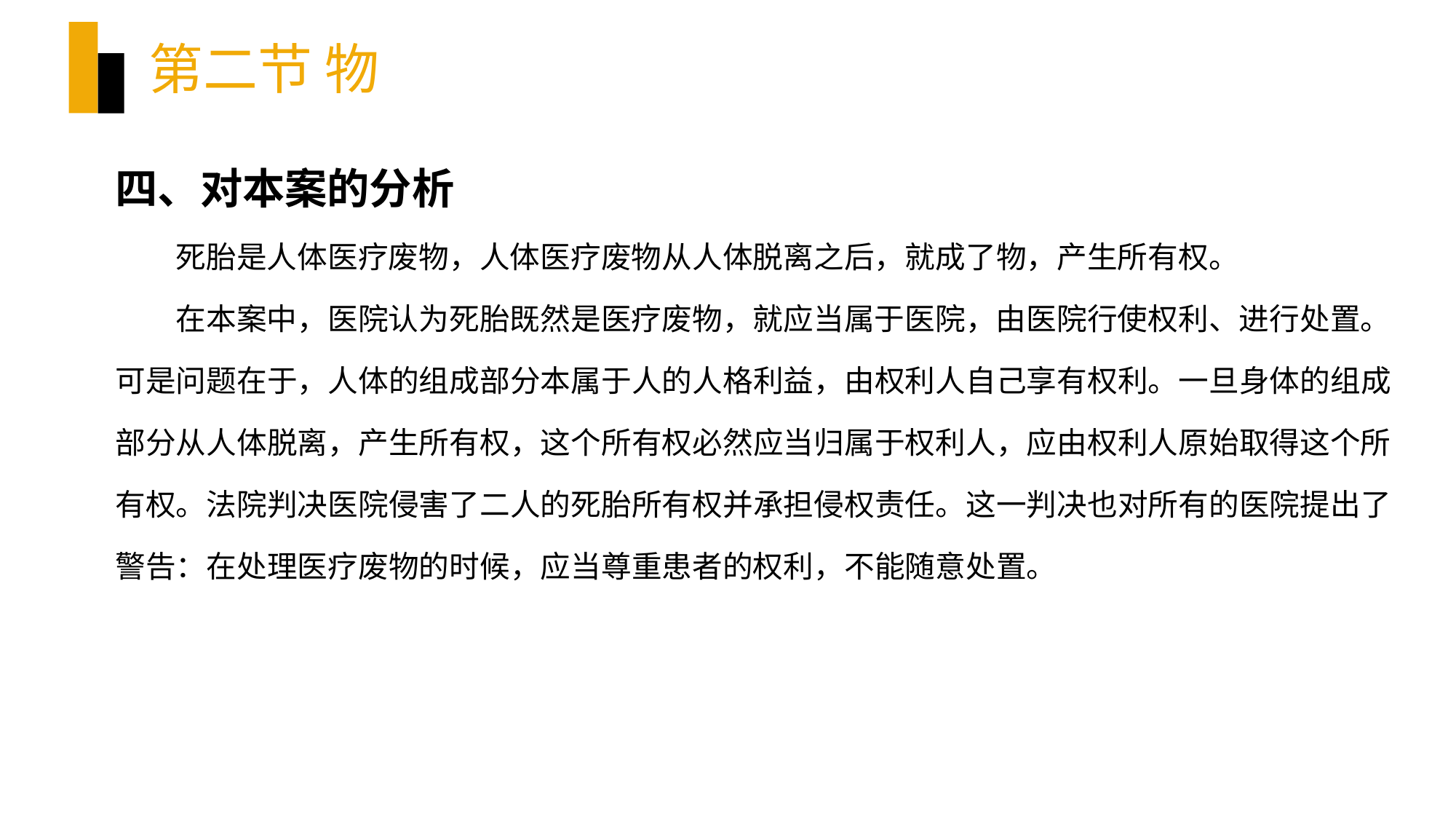

# 第二节 物
四、对本案的分析
死胎是人体医疗废物，人体医疗废物从人体脱离之后，就成了物，产生所有权。
在本案中，医院认为死胎既然是医疗废物，就应当属于医院，由医院行使权利、进行处置。可是问题在于，人体的组成部分本属于人的人格利益，由权利人自己享有权利。一旦身体的组成部分从人体脱离，产生所有权，这个所有权必然应当归属于权利人，应由权利人原始取得这个所有权。法院判决医院侵害了二人的死胎所有权并承担侵权责任。这一判决也对所有的医院提出了警告：在处理医疗废物的时候，应当尊重患者的权利，不能随意处置。